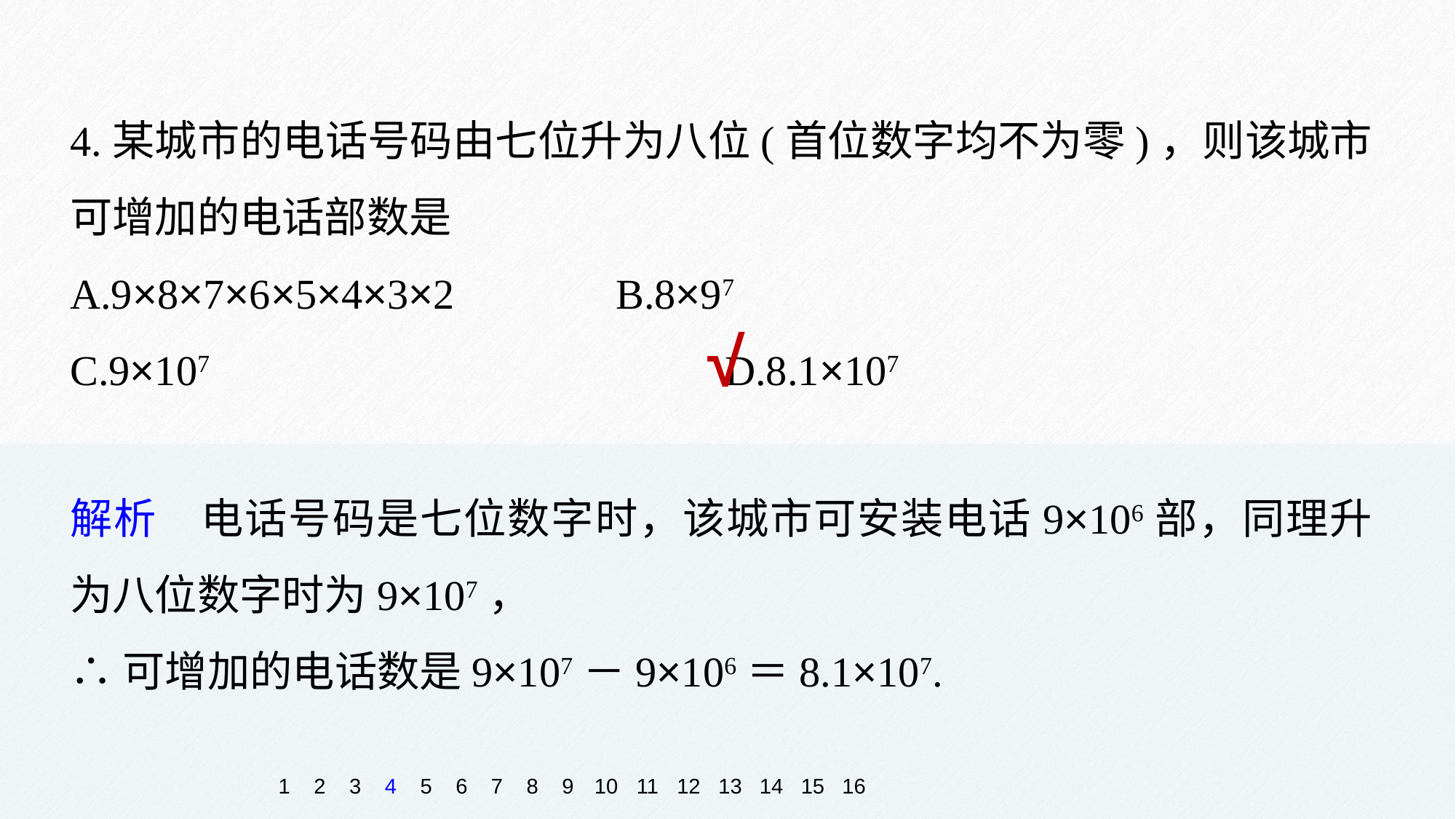

4.某城市的电话号码由七位升为八位(首位数字均不为零)，则该城市可增加的电话部数是
A.9×8×7×6×5×4×3×2		B.8×97
C.9×107					D.8.1×107
√
解析　电话号码是七位数字时，该城市可安装电话9×106部，同理升为八位数字时为9×107，
∴可增加的电话数是9×107－9×106＝8.1×107.
1
2
3
4
5
6
7
8
9
10
11
12
13
14
15
16